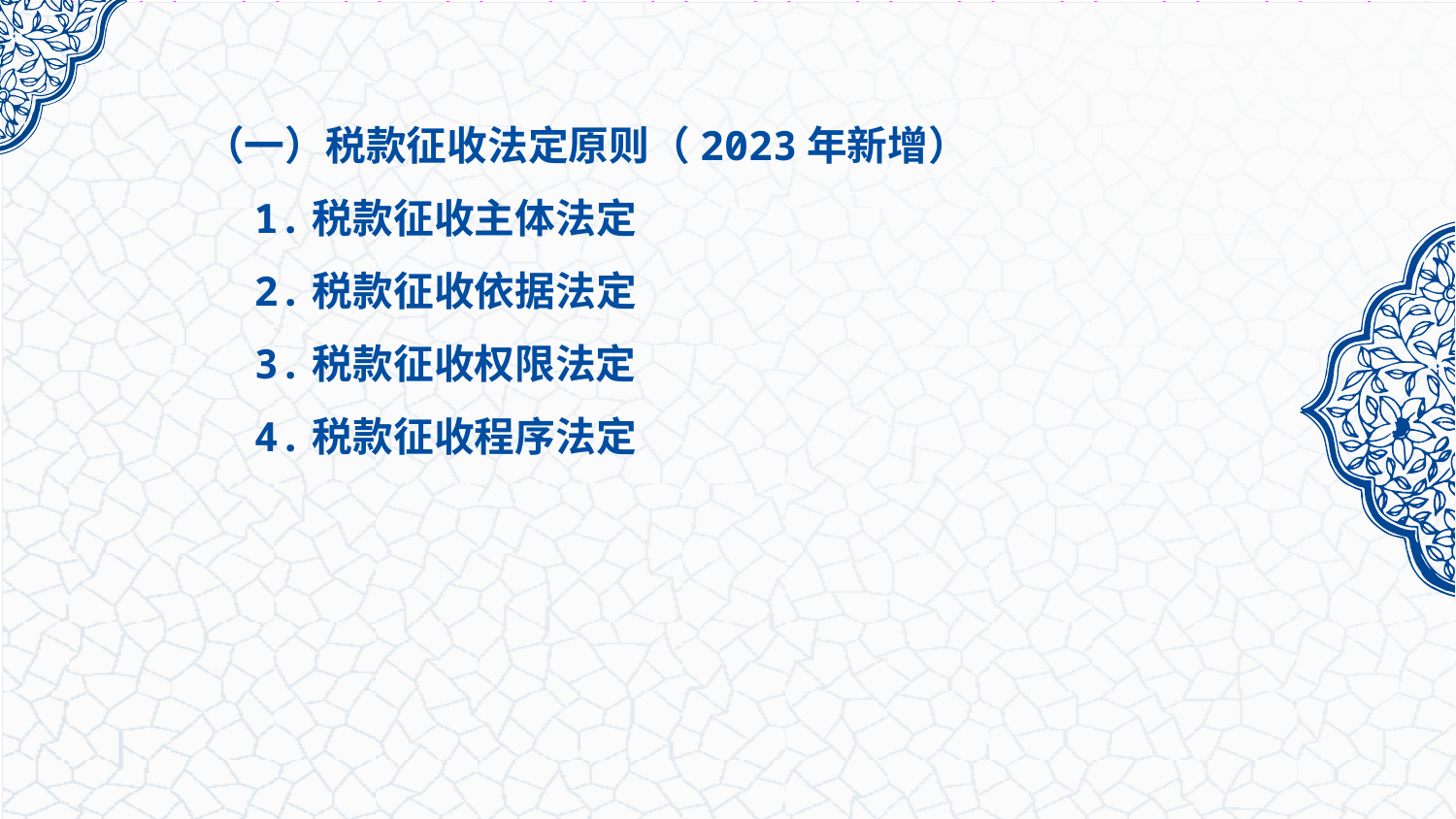

（一）税款征收法定原则（2023年新增）
　　1.税款征收主体法定
　　2.税款征收依据法定
　　3.税款征收权限法定
　　4.税款征收程序法定